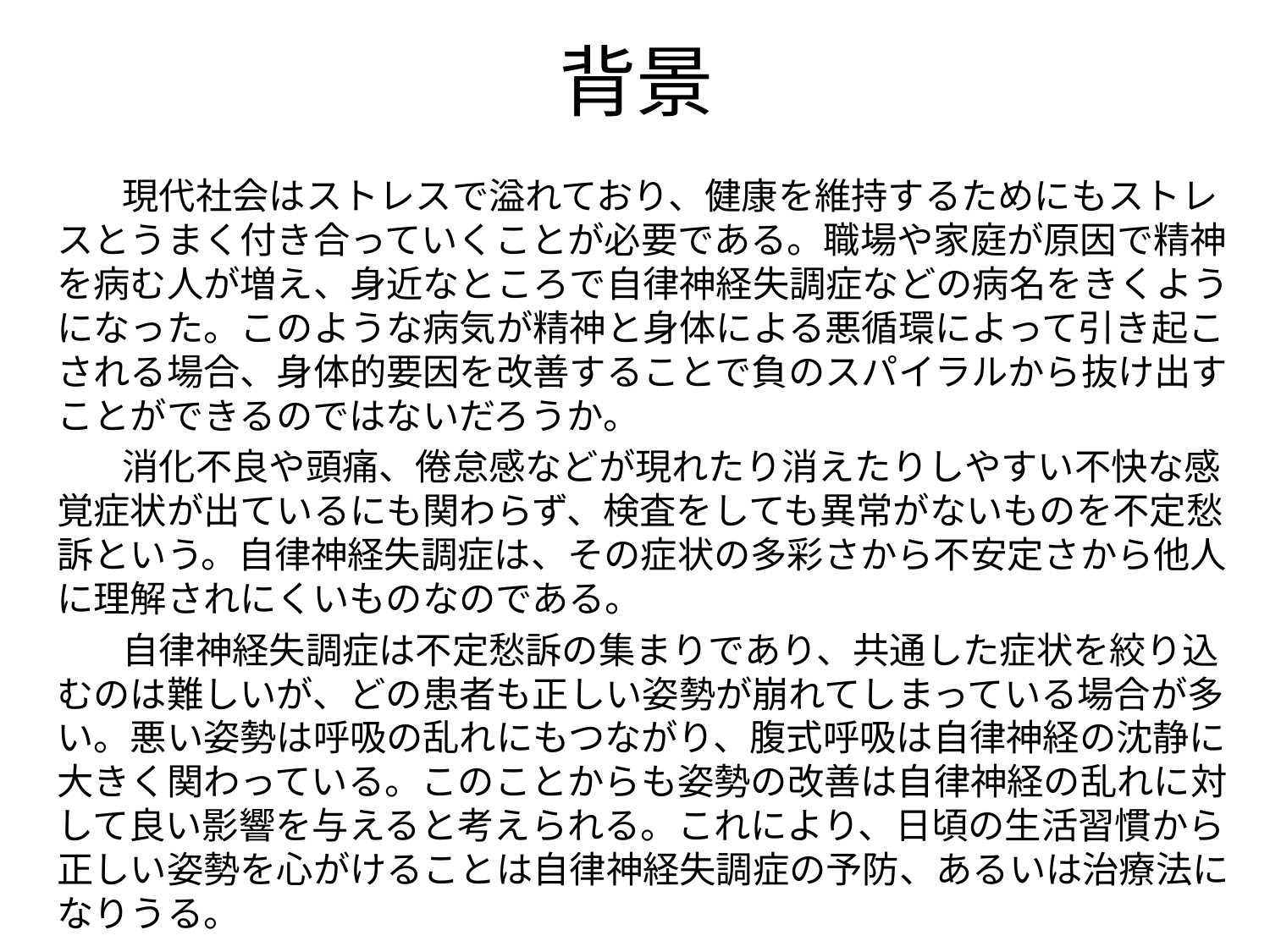

# 背景
　　　現代社会はストレスで溢れており、健康を維持するためにもストレスとうまく付き合っていくことが必要である。職場や家庭が原因で精神を病む人が増え、身近なところで自律神経失調症などの病名をきくようになった。このような病気が精神と身体による悪循環によって引き起こされる場合、身体的要因を改善することで負のスパイラルから抜け出すことができるのではないだろうか。
　　　消化不良や頭痛、倦怠感などが現れたり消えたりしやすい不快な感覚症状が出ているにも関わらず、検査をしても異常がないものを不定愁訴という。自律神経失調症は、その症状の多彩さから不安定さから他人に理解されにくいものなのである。
　　　自律神経失調症は不定愁訴の集まりであり、共通した症状を絞り込むのは難しいが、どの患者も正しい姿勢が崩れてしまっている場合が多い。悪い姿勢は呼吸の乱れにもつながり、腹式呼吸は自律神経の沈静に大きく関わっている。このことからも姿勢の改善は自律神経の乱れに対して良い影響を与えると考えられる。これにより、日頃の生活習慣から正しい姿勢を心がけることは自律神経失調症の予防、あるいは治療法になりうる。